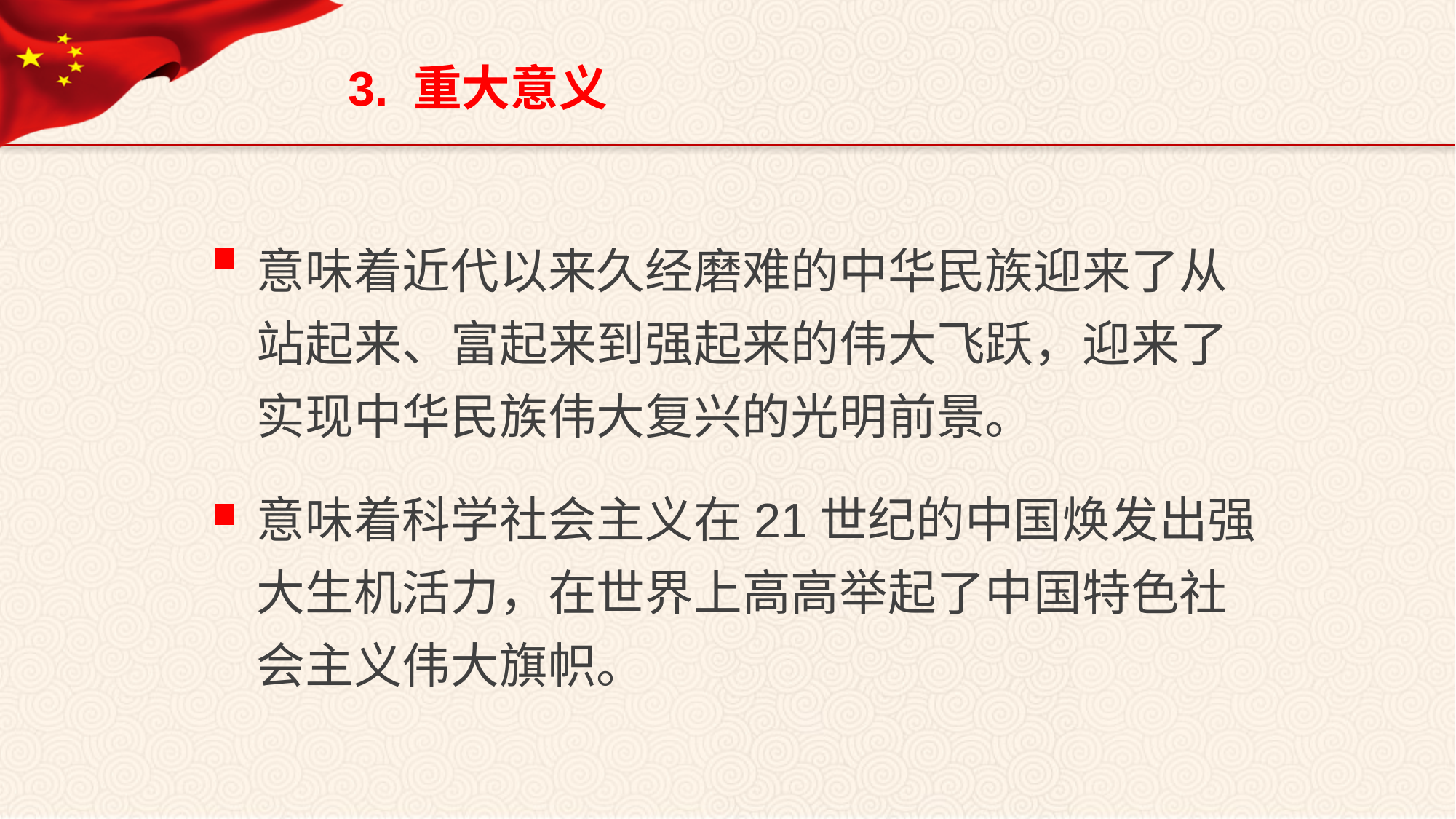

3. 重大意义
意味着近代以来久经磨难的中华民族迎来了从站起来、富起来到强起来的伟大飞跃，迎来了实现中华民族伟大复兴的光明前景。
意味着科学社会主义在21世纪的中国焕发出强大生机活力，在世界上高高举起了中国特色社会主义伟大旗帜。